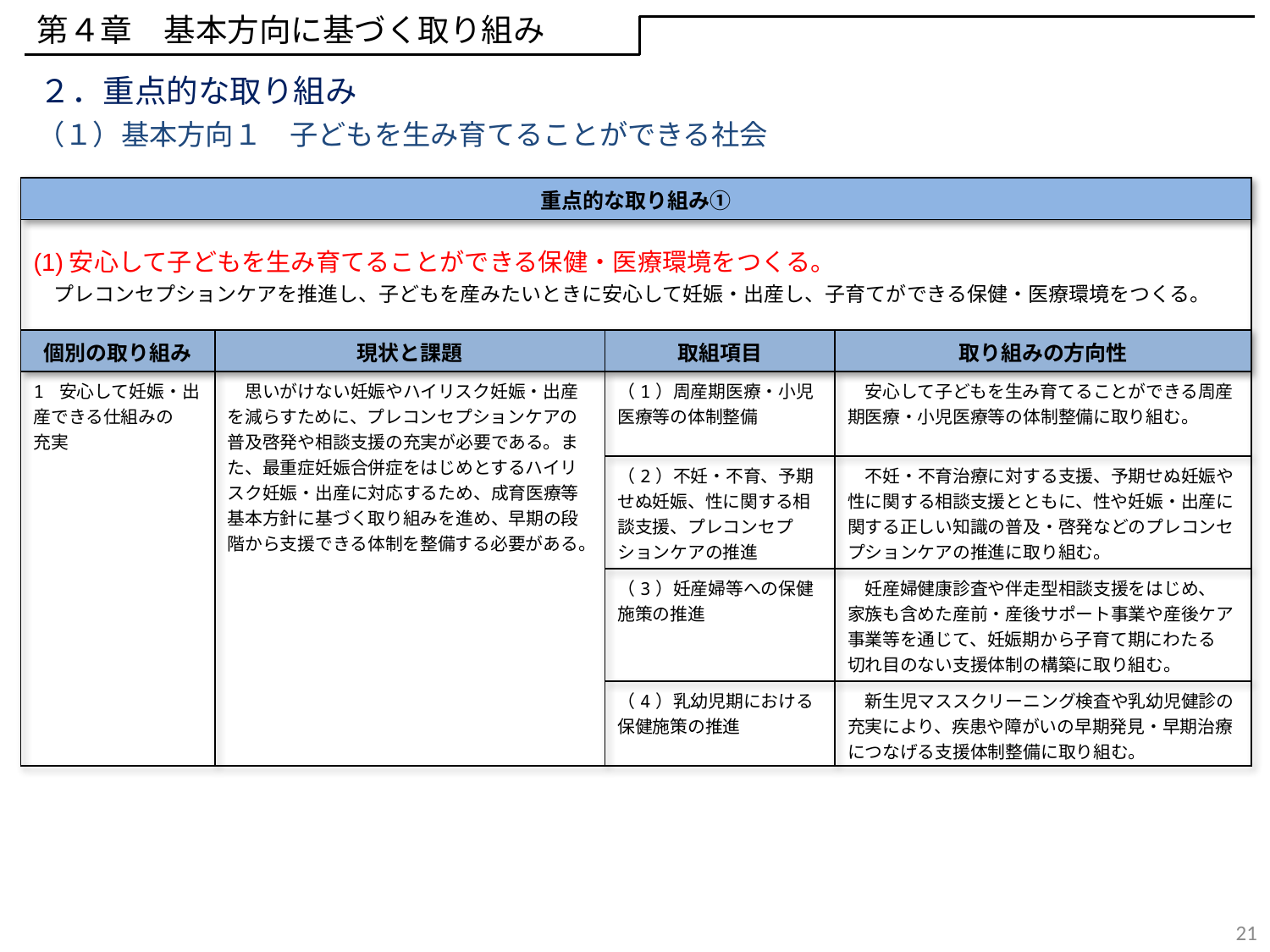

第４章　基本方向に基づく取り組み
２．重点的な取り組み
（１）基本方向１　子どもを生み育てることができる社会
| 重点的な取り組み① |  |  |  |
| --- | --- | --- | --- |
| (1)安心して子どもを生み育てることができる保健・医療環境をつくる。 　プレコンセプションケアを推進し、子どもを産みたいときに安心して妊娠・出産し、子育てができる保健・医療環境をつくる。 |  |  |  |
| 個別の取り組み | 現状と課題 | 取組項目 | 取り組みの方向性 |
| 1 安心して妊娠・出産できる仕組みの 充実 | 思いがけない妊娠やハイリスク妊娠・出産を減らすために、プレコンセプションケアの普及啓発や相談支援の充実が必要である。また、最重症妊娠合併症をはじめとするハイリスク妊娠・出産に対応するため、成育医療等基本方針に基づく取り組みを進め、早期の段階から支援できる体制を整備する必要がある。 | （1）周産期医療・小児 医療等の体制整備 | 安心して子どもを生み育てることができる周産期医療・小児医療等の体制整備に取り組む。 |
|  |  | （2）不妊・不育、予期せぬ妊娠、性に関する相談支援、プレコンセプションケアの推進 | 不妊・不育治療に対する支援、予期せぬ妊娠や性に関する相談支援とともに、性や妊娠・出産に関する正しい知識の普及・啓発などのプレコンセプションケアの推進に取り組む。 |
|  |  | （3）妊産婦等への保健 施策の推進 | 妊産婦健康診査や伴走型相談支援をはじめ、 家族も含めた産前・産後サポート事業や産後ケア事業等を通じて、妊娠期から子育て期にわたる 切れ目のない支援体制の構築に取り組む。 |
|  |  | （4）乳幼児期における 保健施策の推進 | 新生児マススクリーニング検査や乳幼児健診の充実により、疾患や障がいの早期発見・早期治療につなげる支援体制整備に取り組む。 |
21